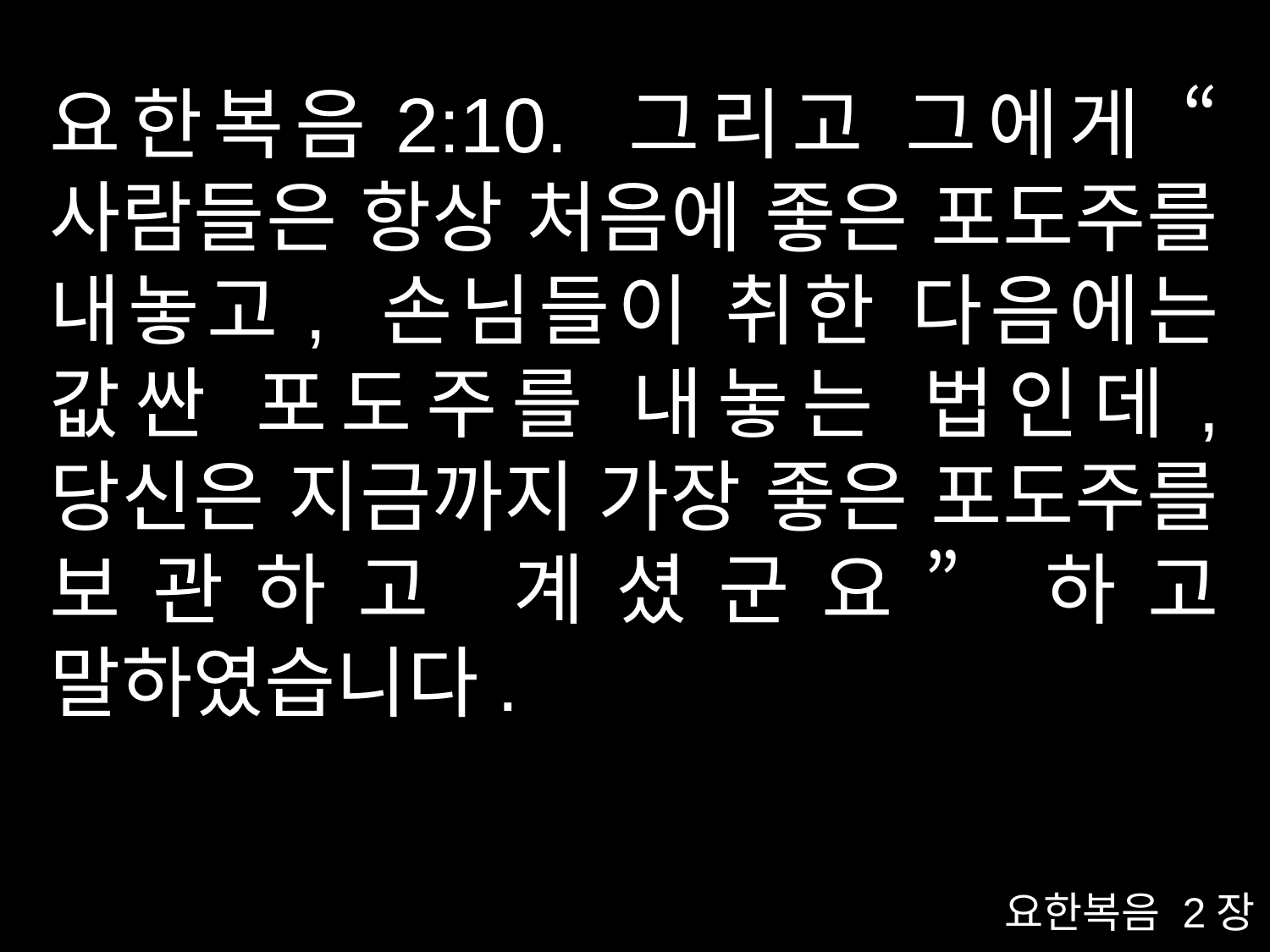

# 요한복음2:10. 그리고 그에게 “사람들은 항상 처음에 좋은 포도주를 내놓고, 손님들이 취한 다음에는 값싼 포도주를 내놓는 법인데, 당신은 지금까지 가장 좋은 포도주를 보관하고 계셨군요” 하고 말하였습니다.
요한복음 2장